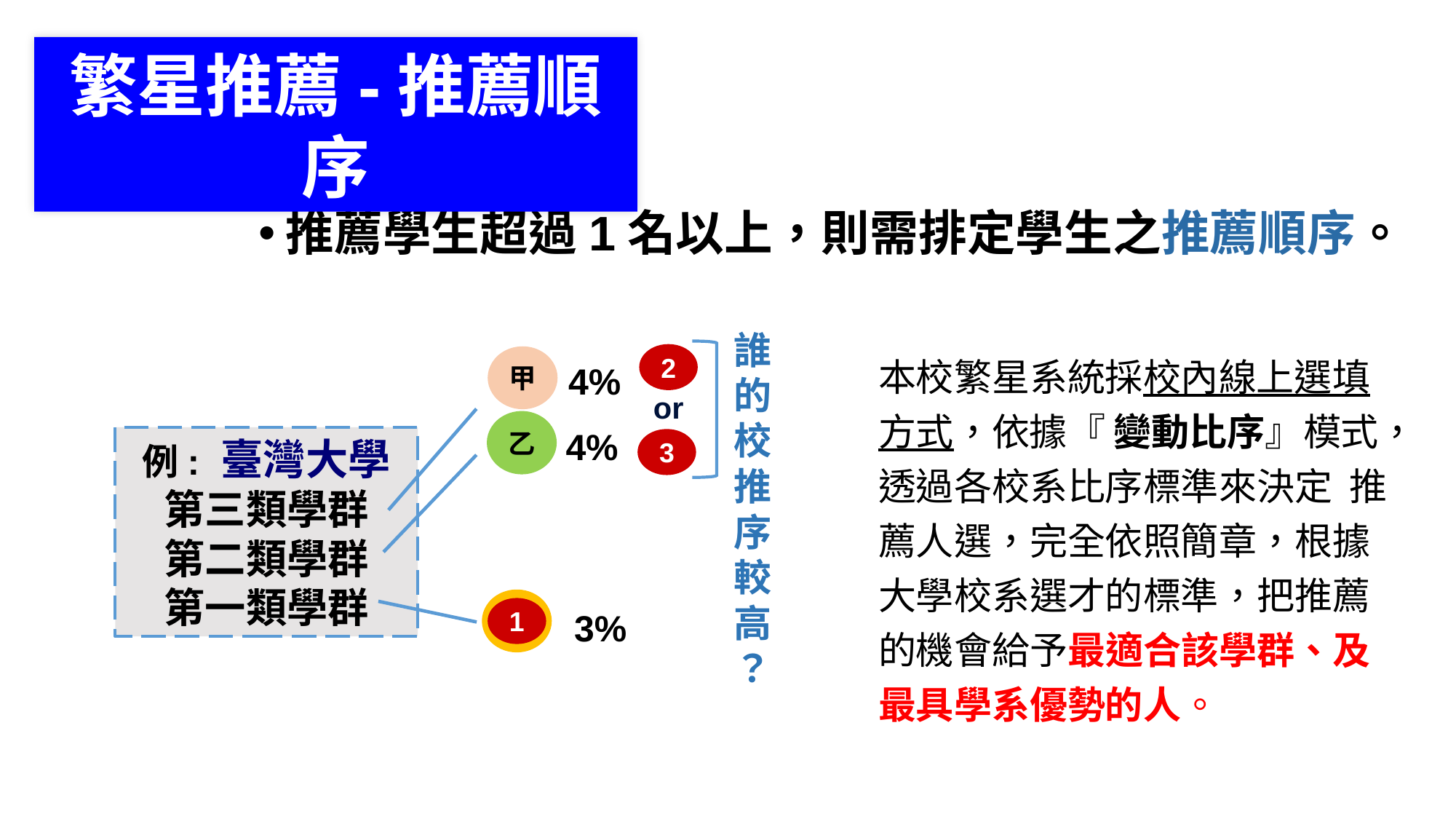

繁星推薦-推薦順序
推薦學生超過1名以上，則需排定學生之推薦順序。

誰的校推序較高
？
本校繁星系統採校內線上選填方式，依據『 變動比序』模式，透過各校系比序標準來決定  推薦人選，完全依照簡章，根據大學校系選才的標準，把推薦的機會給予最適合該學群、及最具學系優勢的人。

2
or
3
甲
乙
例: 臺灣大學
第三類學群
第二類學群
第一類學群
丙
4%
4%
3%
1